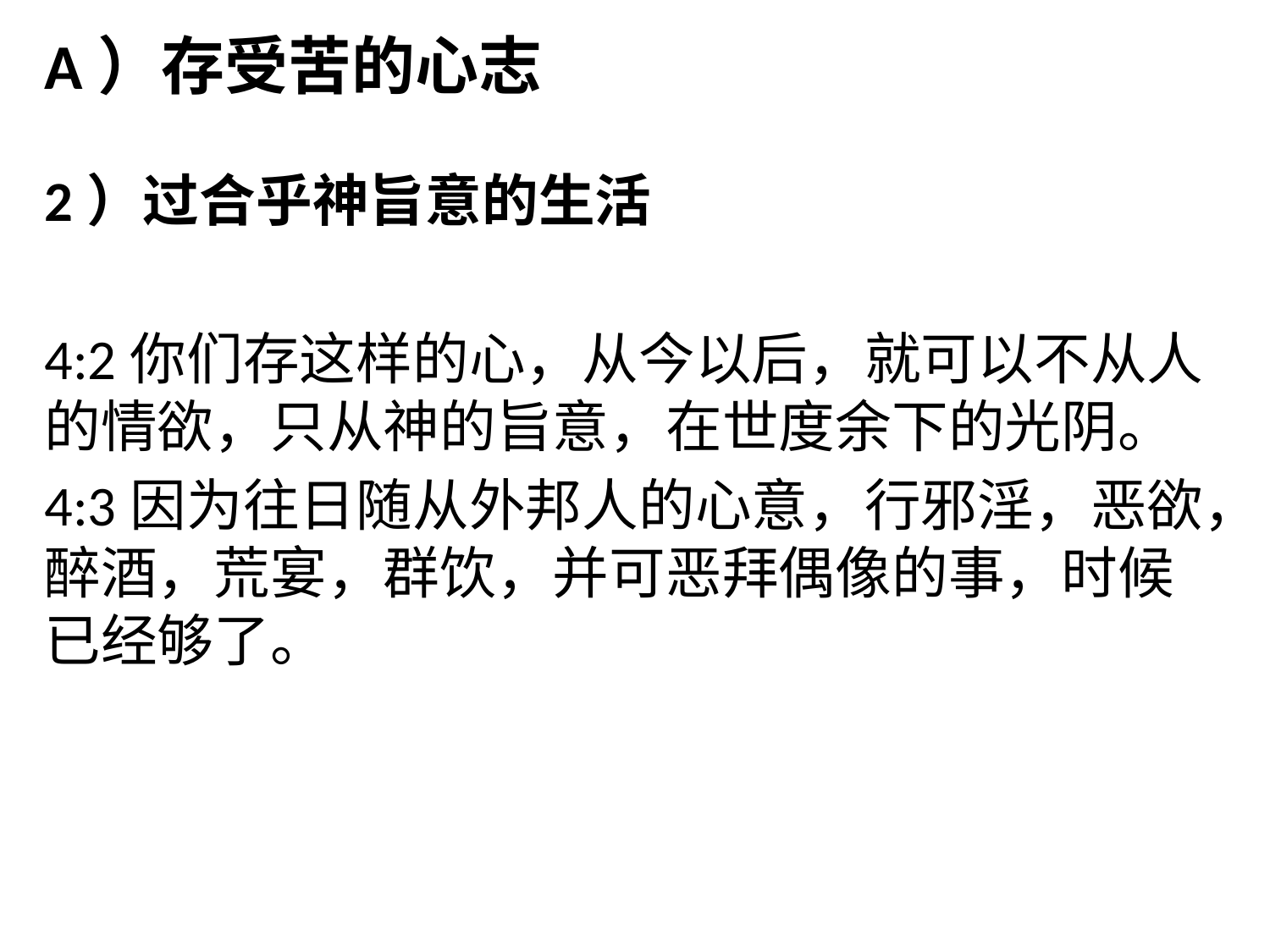

# A）存受苦的心志
2）过合乎神旨意的生活

4:2你们存这样的心，从今以后，就可以不从人的情欲，只从神的旨意，在世度余下的光阴。
4:3因为往日随从外邦人的心意，行邪淫，恶欲，醉酒，荒宴，群饮，并可恶拜偶像的事，时候已经够了。